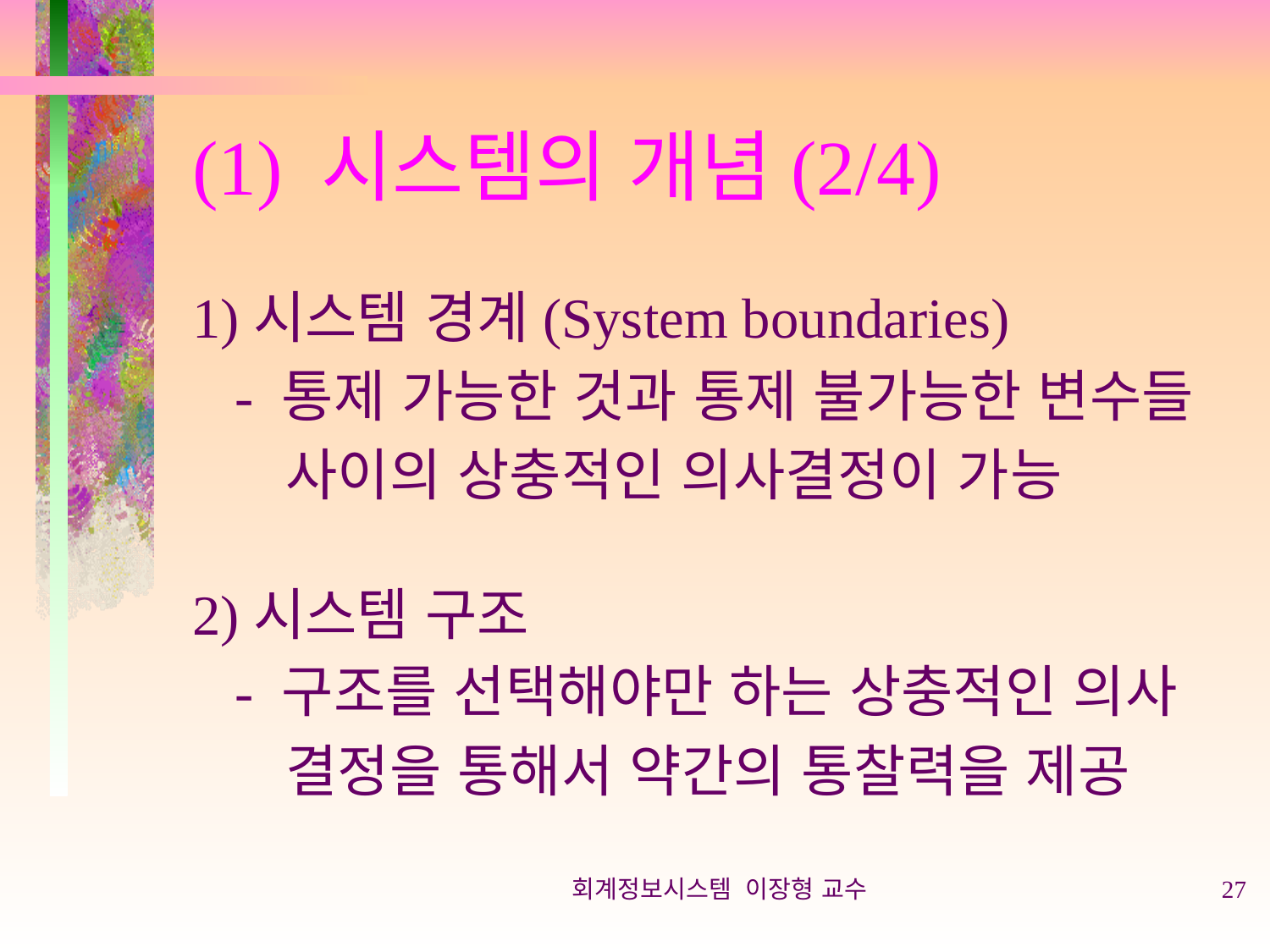

# (1) 시스템의 개념(2/4)
1)시스템 경계(System boundaries)
   - 통제 가능한 것과 통제 불가능한 변수들
     사이의 상충적인 의사결정이 가능

2)시스템 구조
   - 구조를 선택해야만 하는 상충적인 의사
     결정을 통해서 약간의 통찰력을 제공
회계정보시스템  이장형 교수
27